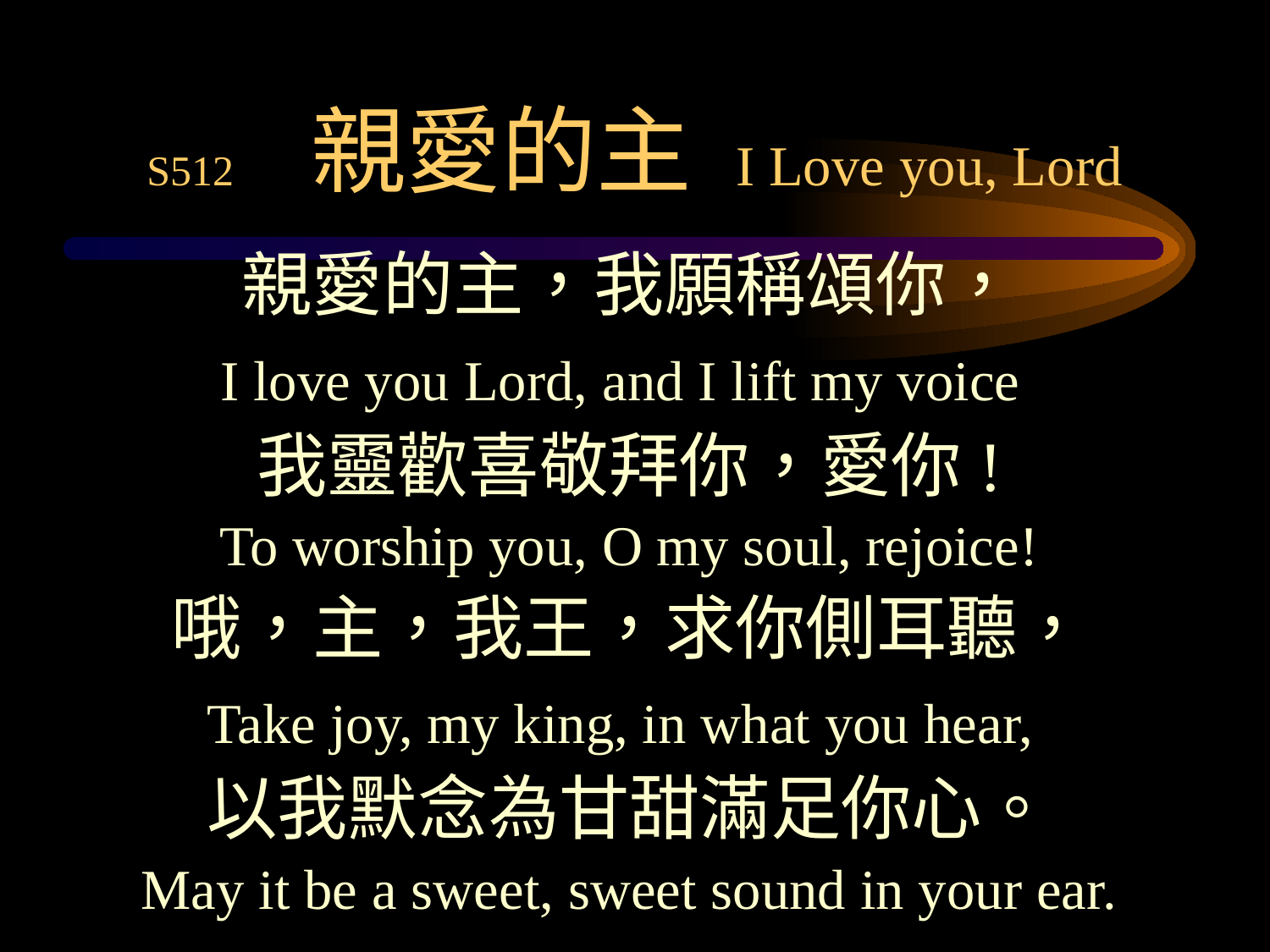

# S512   親愛的主 I Love you, Lord
親愛的主，我願稱頌你，
I love you Lord, and I lift my voice
我靈歡喜敬拜你，愛你!
To worship you, O my soul, rejoice!
哦，主，我王，求你側耳聽，
Take joy, my king, in what you hear,
以我默念為甘甜滿足你心。
May it be a sweet, sweet sound in your ear.